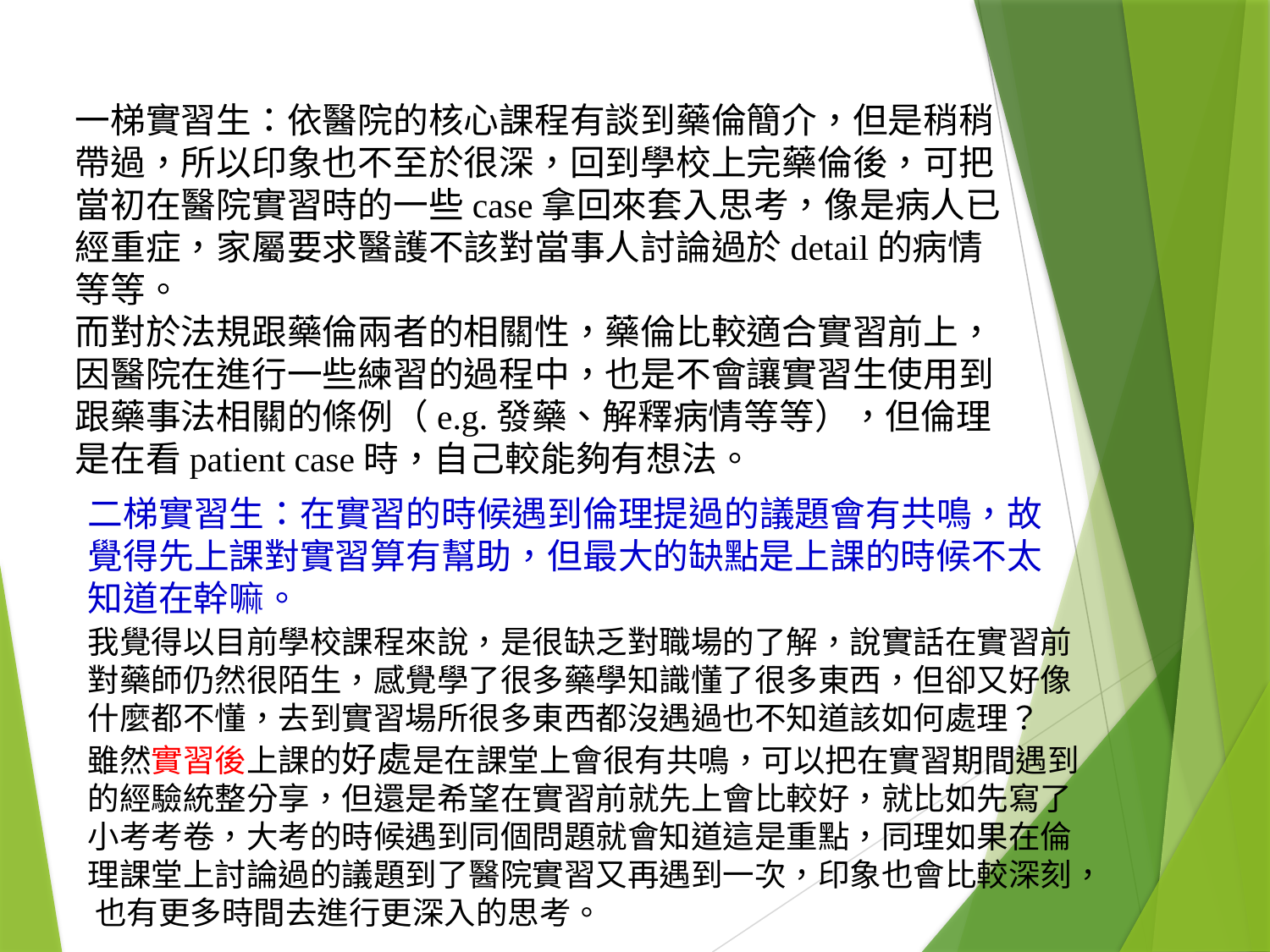

一梯實習生：依醫院的核心課程有談到藥倫簡介，但是稍稍帶過，所以印象也不至於很深，回到學校上完藥倫後，可把當初在醫院實習時的一些case拿回來套入思考，像是病人已經重症，家屬要求醫護不該對當事人討論過於detail的病情等等。
而對於法規跟藥倫兩者的相關性，藥倫比較適合實習前上，因醫院在進行一些練習的過程中，也是不會讓實習生使用到跟藥事法相關的條例（e.g.發藥、解釋病情等等），但倫理是在看patient case時，自己較能夠有想法。
二梯實習生：在實習的時候遇到倫理提過的議題會有共鳴，故覺得先上課對實習算有幫助，但最大的缺點是上課的時候不太知道在幹嘛。
我覺得以目前學校課程來說，是很缺乏對職場的了解，說實話在實習前 對藥師仍然很陌生，感覺學了很多藥學知識懂了很多東西，但卻又好像什麼都不懂，去到實習場所很多東西都沒遇過也不知道該如何處理？
雖然實習後上課的好處是在課堂上會很有共鳴，可以把在實習期間遇到的經驗統整分享，但還是希望在實習前就先上會比較好，就比如先寫了小考考卷，大考的時候遇到同個問題就會知道這是重點，同理如果在倫理課堂上討論過的議題到了醫院實習又再遇到一次，印象也會比較深刻， 也有更多時間去進行更深入的思考。